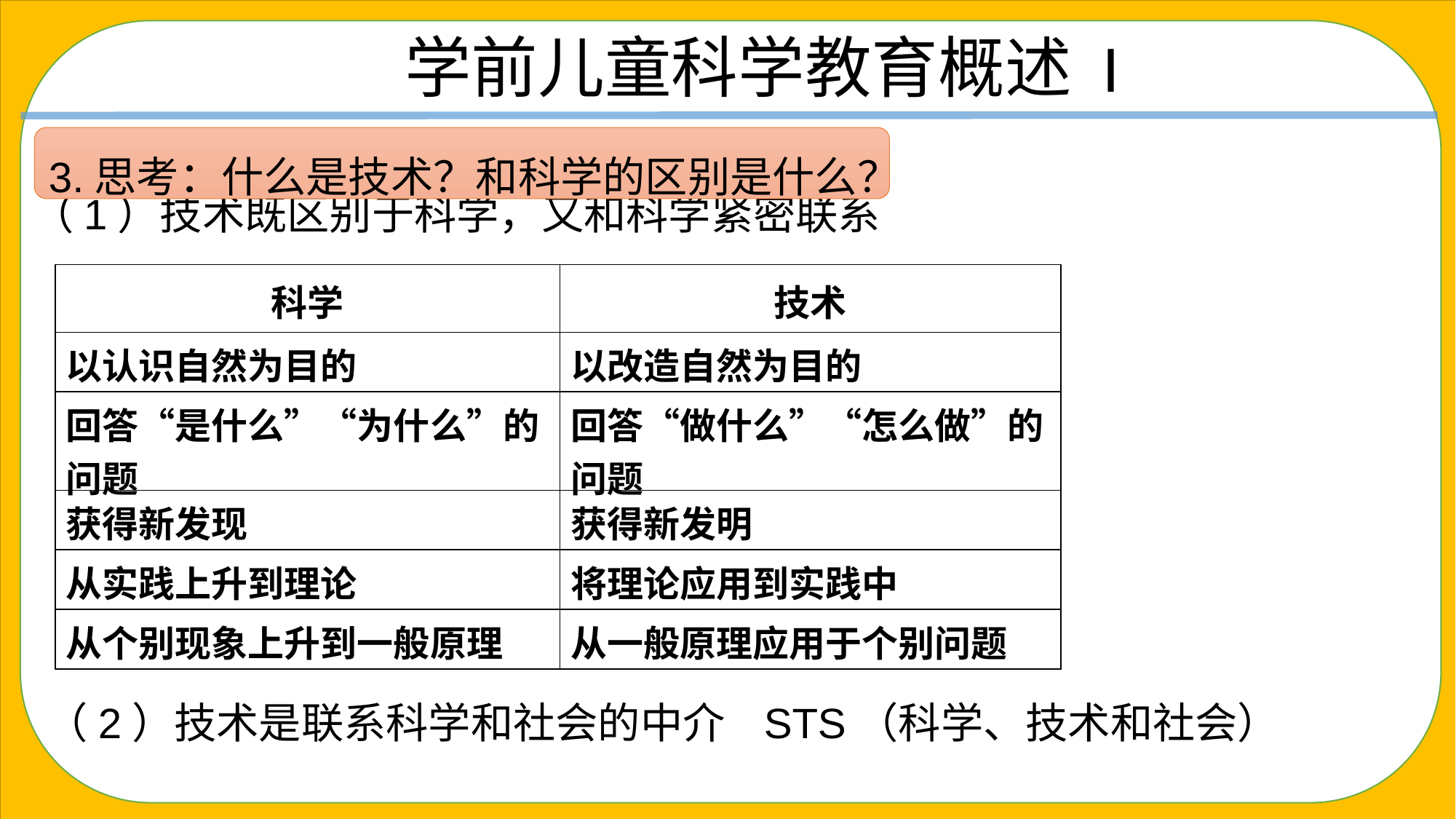

学前儿童科学教育概述 I

（1）技术既区别于科学，又和科学紧密联系
3.思考：什么是技术？和科学的区别是什么？
| 科学 | 技术 |
| --- | --- |
| 以认识自然为目的 | 以改造自然为目的 |
| 回答“是什么”“为什么”的问题 | 回答“做什么”“怎么做”的问题 |
| 获得新发现 | 获得新发明 |
| 从实践上升到理论 | 将理论应用到实践中 |
| 从个别现象上升到一般原理 | 从一般原理应用于个别问题 |
（2）技术是联系科学和社会的中介   STS（科学、技术和社会）